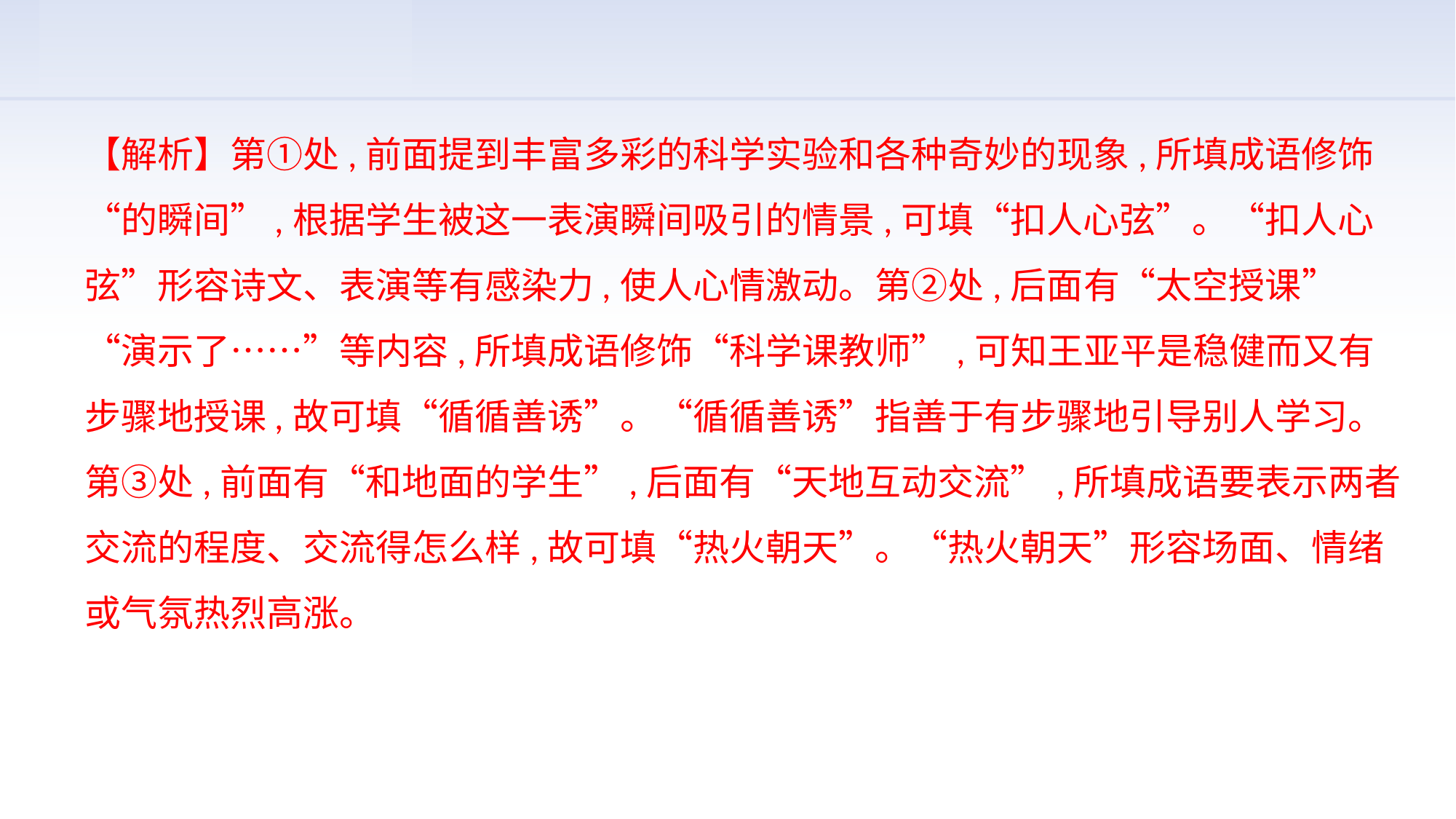

【解析】第①处,前面提到丰富多彩的科学实验和各种奇妙的现象,所填成语修饰“的瞬间”,根据学生被这一表演瞬间吸引的情景,可填“扣人心弦”。“扣人心弦”形容诗文、表演等有感染力,使人心情激动。第②处,后面有“太空授课”“演示了……”等内容,所填成语修饰“科学课教师”,可知王亚平是稳健而又有步骤地授课,故可填“循循善诱”。“循循善诱”指善于有步骤地引导别人学习。第③处,前面有“和地面的学生”,后面有“天地互动交流”,所填成语要表示两者交流的程度、交流得怎么样,故可填“热火朝天”。“热火朝天”形容场面、情绪或气氛热烈高涨。